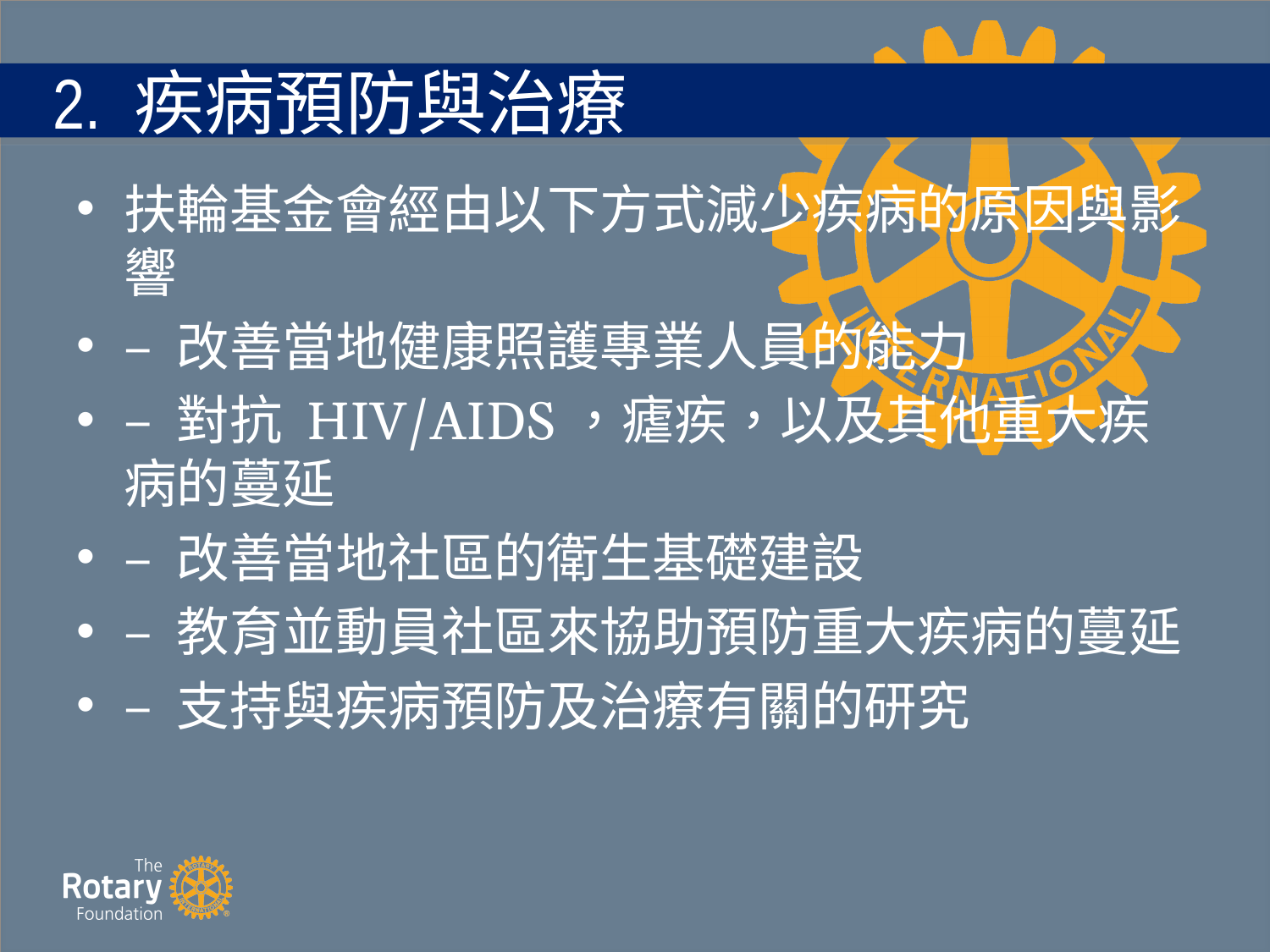

# 2. 疾病預防與治療
扶輪基金會經由以下方式減少疾病的原因與影響
– 改善當地健康照護專業人員的能力
– 對抗 HIV/AIDS，瘧疾，以及其他重大疾病的蔓延
– 改善當地社區的衛生基礎建設
– 教育並動員社區來協助預防重大疾病的蔓延
– 支持與疾病預防及治療有關的研究